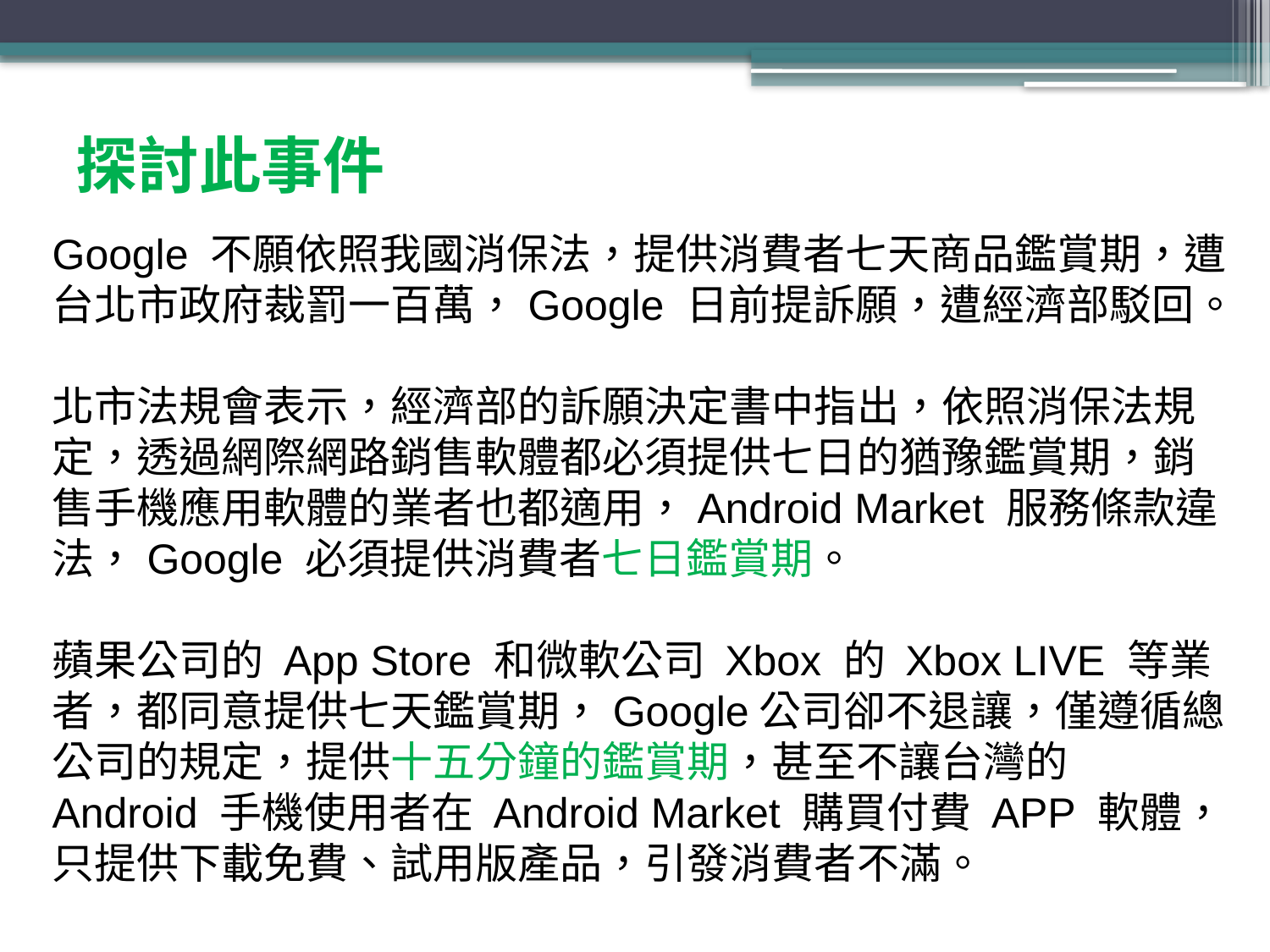

# 探討此事件
Google 不願依照我國消保法，提供消費者七天商品鑑賞期，遭台北市政府裁罰一百萬，Google 日前提訴願，遭經濟部駁回。

北市法規會表示，經濟部的訴願決定書中指出，依照消保法規定，透過網際網路銷售軟體都必須提供七日的猶豫鑑賞期，銷售手機應用軟體的業者也都適用，Android Market 服務條款違法，Google 必須提供消費者七日鑑賞期。

蘋果公司的 App Store 和微軟公司 Xbox 的 Xbox LIVE 等業者，都同意提供七天鑑賞期，Google公司卻不退讓，僅遵循總公司的規定，提供十五分鐘的鑑賞期，甚至不讓台灣的 Android 手機使用者在 Android Market 購買付費 APP 軟體，只提供下載免費、試用版產品，引發消費者不滿。